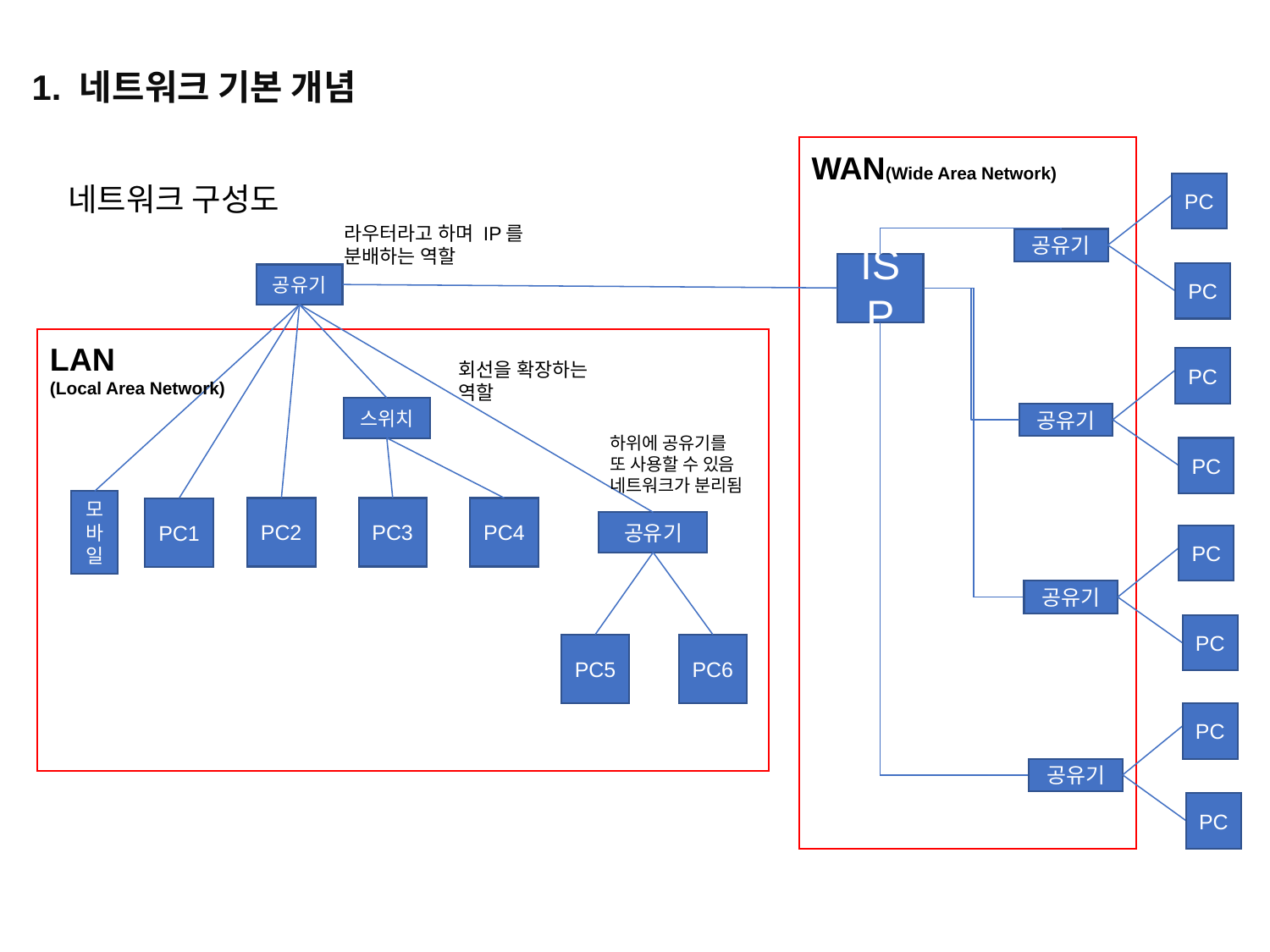

1. 네트워크 기본 개념

WAN(Wide Area Network)
PC
네트워크 구성도
라우터라고 하며 IP를 분배하는 역할
공유기
ISP
PC
공유기

LAN
(Local Area Network)
PC
회선을 확장하는 역할
스위치
공유기
하위에 공유기를
또 사용할 수 있음
네트워크가 분리됨
PC
모바일
PC2
PC3
PC4
PC1
공유기
PC
공유기
PC
PC5
PC6
PC
공유기
PC